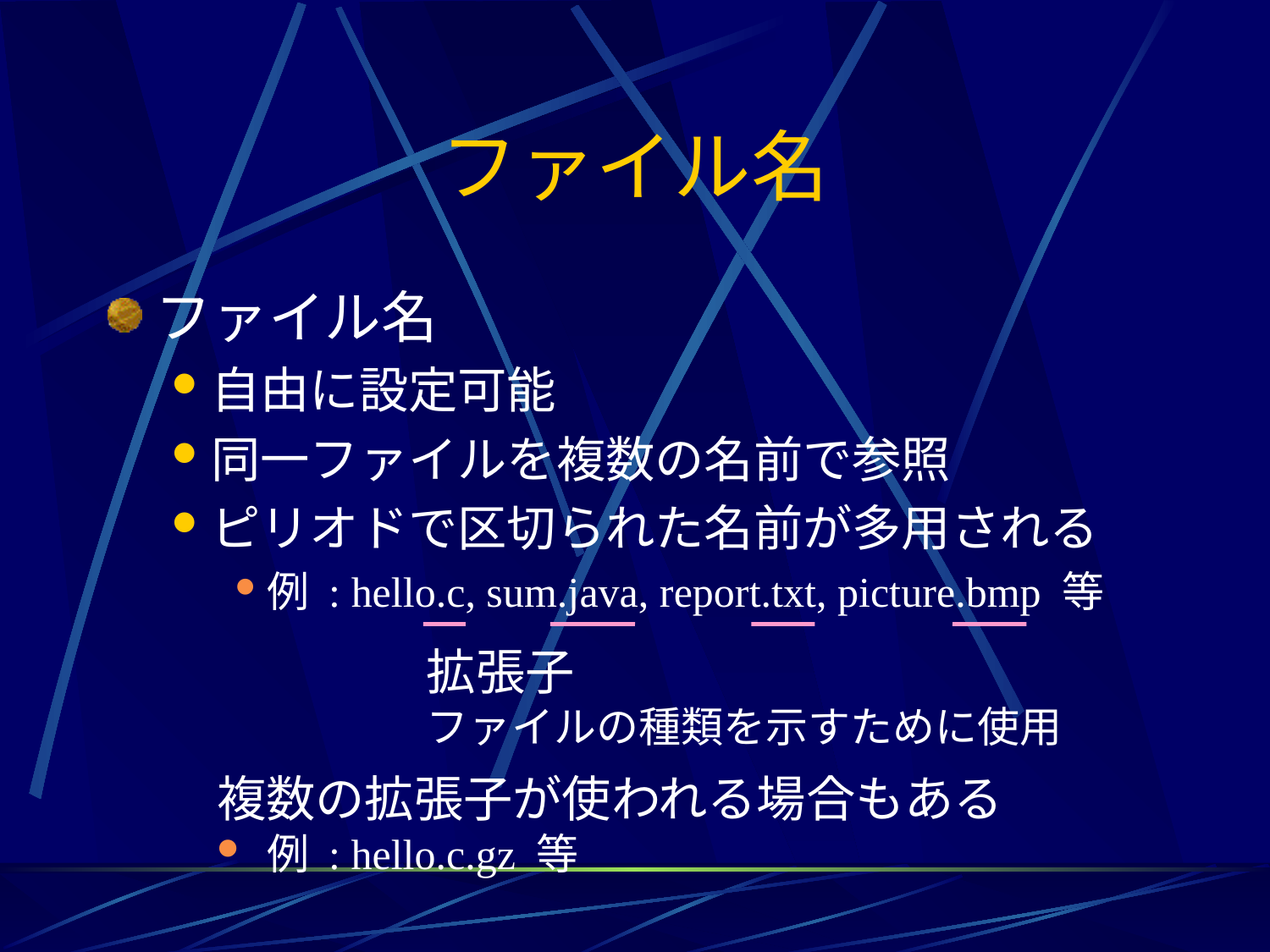

# ファイル名
ファイル名
自由に設定可能
同一ファイルを複数の名前で参照
ピリオドで区切られた名前が多用される
例 : hello.c, sum.java, report.txt, picture.bmp 等

拡張子
ファイルの種類を示すために使用
複数の拡張子が使われる場合もある
 例 : hello.c.gz 等